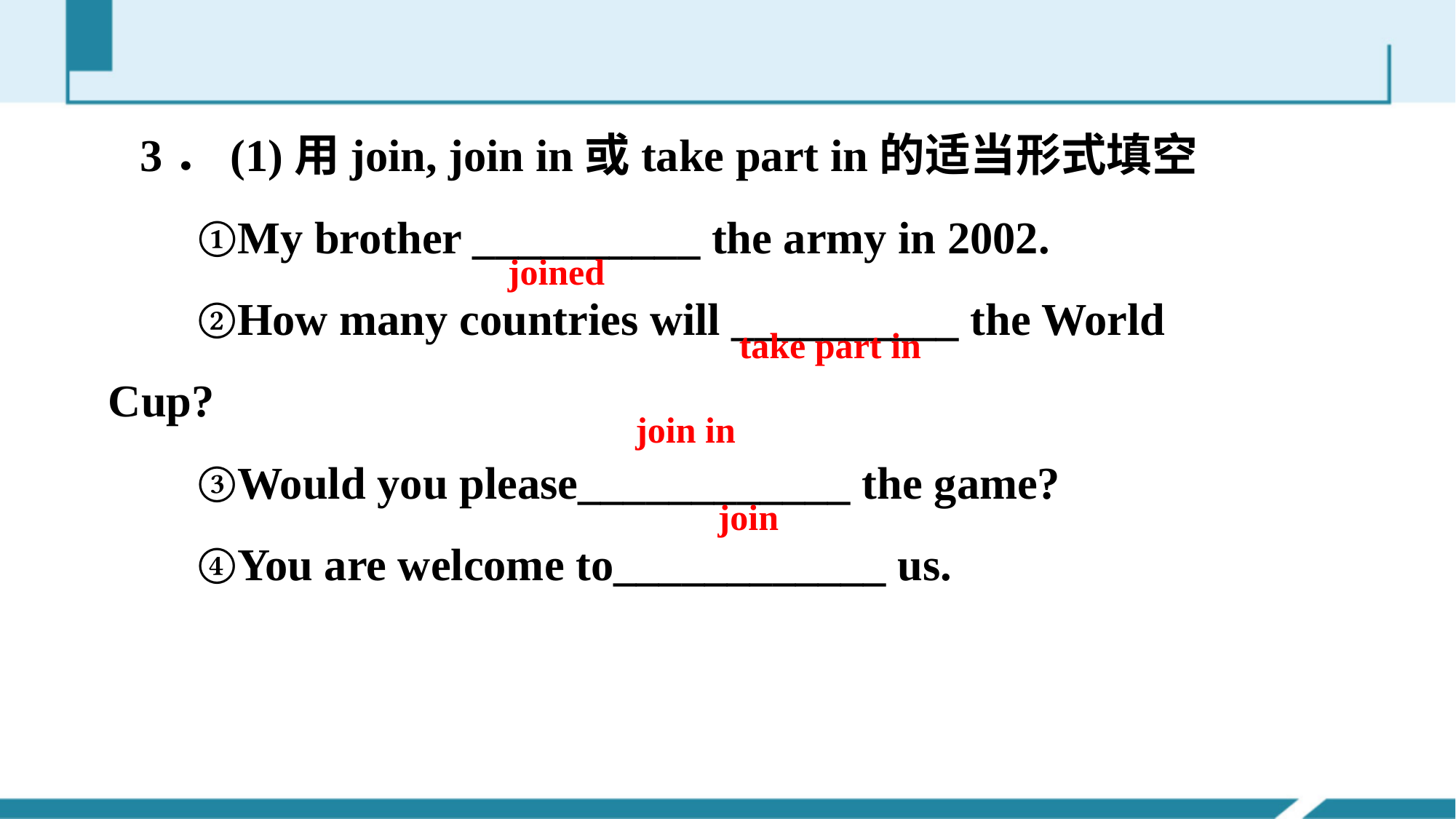

3．(1)用join, join in或take part in的适当形式填空
     ①My brother __________ the army in 2002.
     ②How many countries will __________ the World Cup?
     ③Would you please____________ the game?
     ④You are welcome to____________ us.
joined
take part in
join in
join